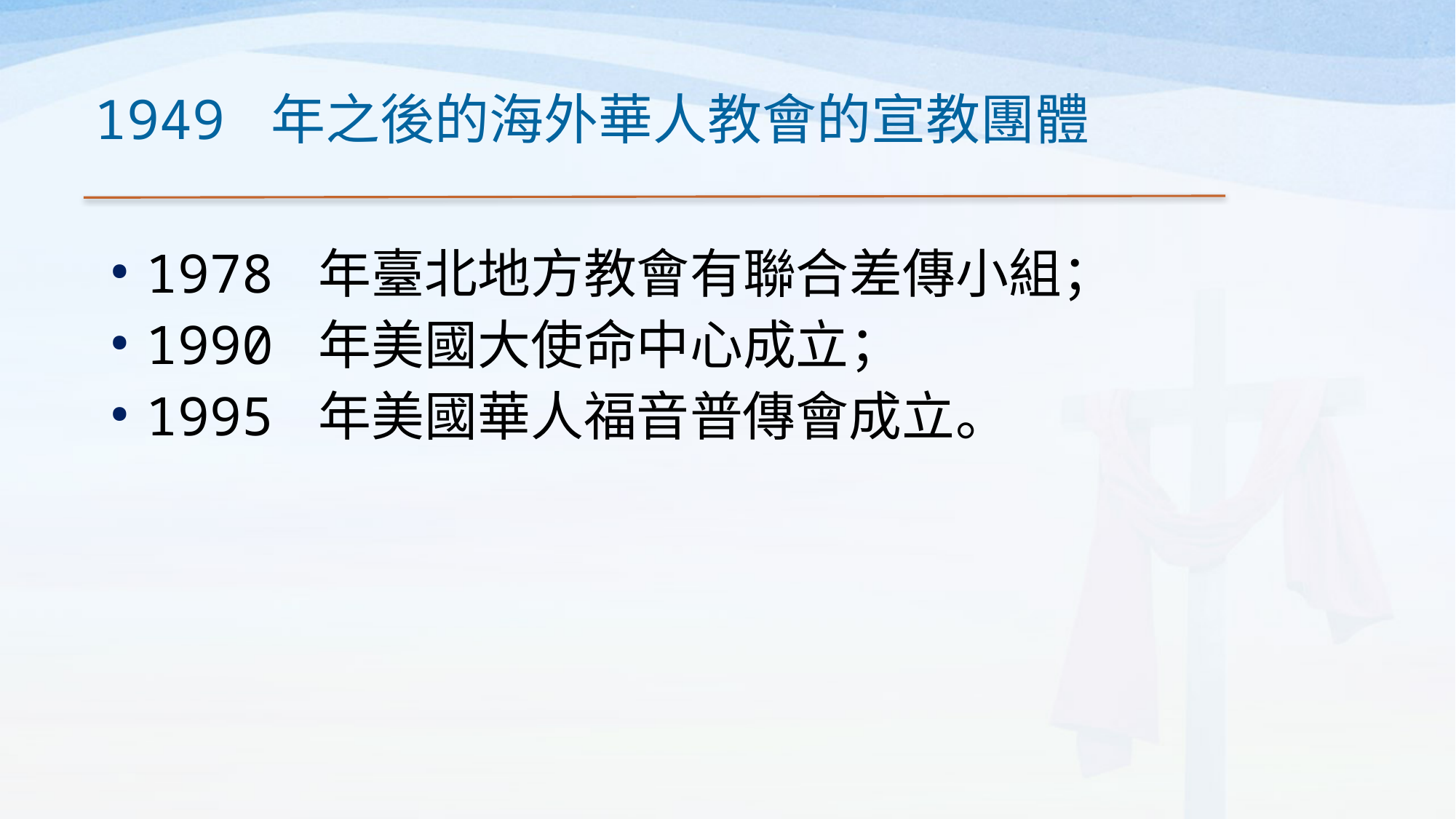

1949 年之後的海外華人教會的宣教團體

1978 年臺北地方教會有聯合差傳小組；
1990 年美國大使命中心成立；
1995 年美國華人福音普傳會成立。